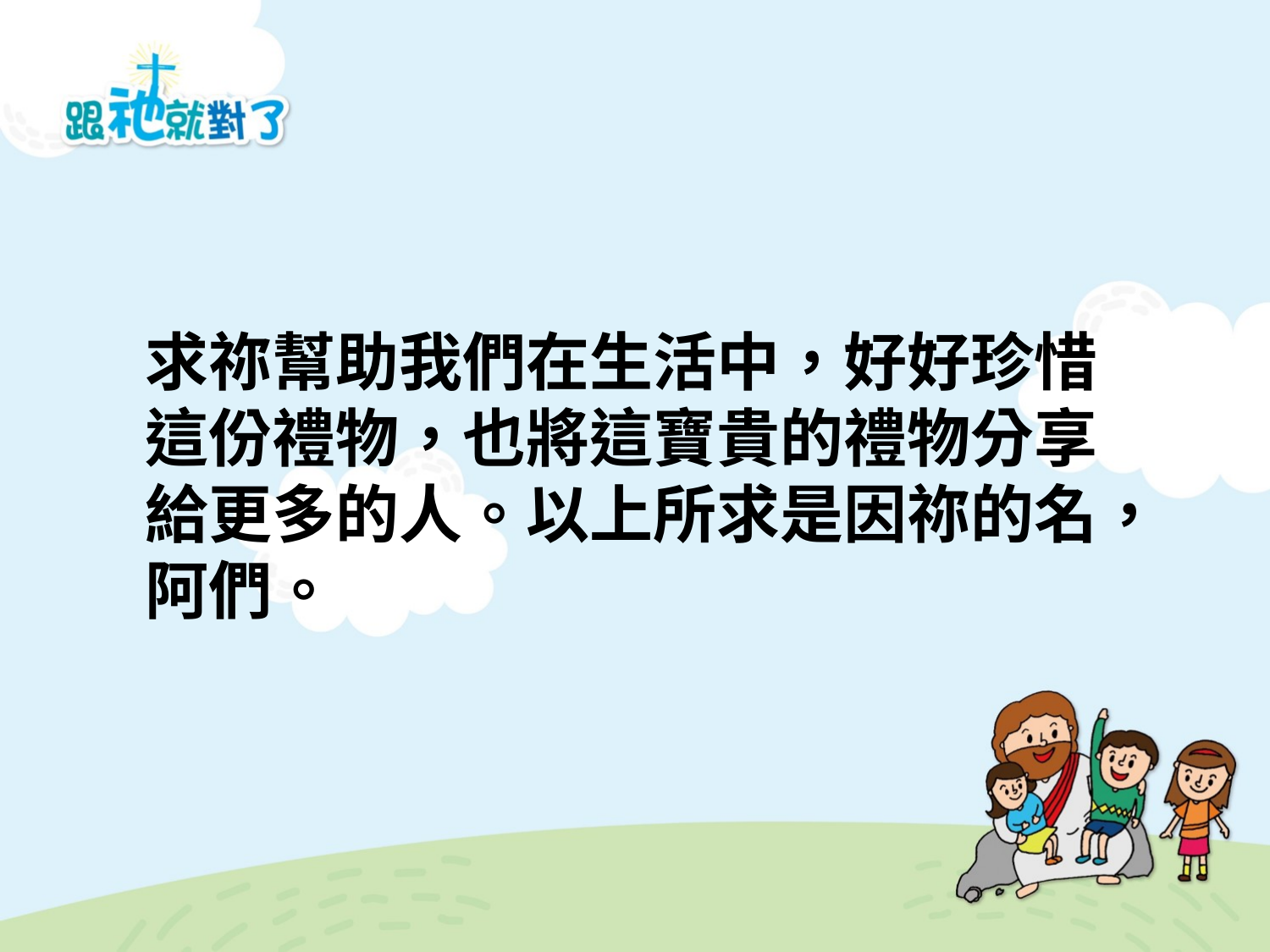

求祢幫助我們在生活中，好好珍惜這份禮物，也將這寶貴的禮物分享給更多的人。以上所求是因祢的名，阿們。